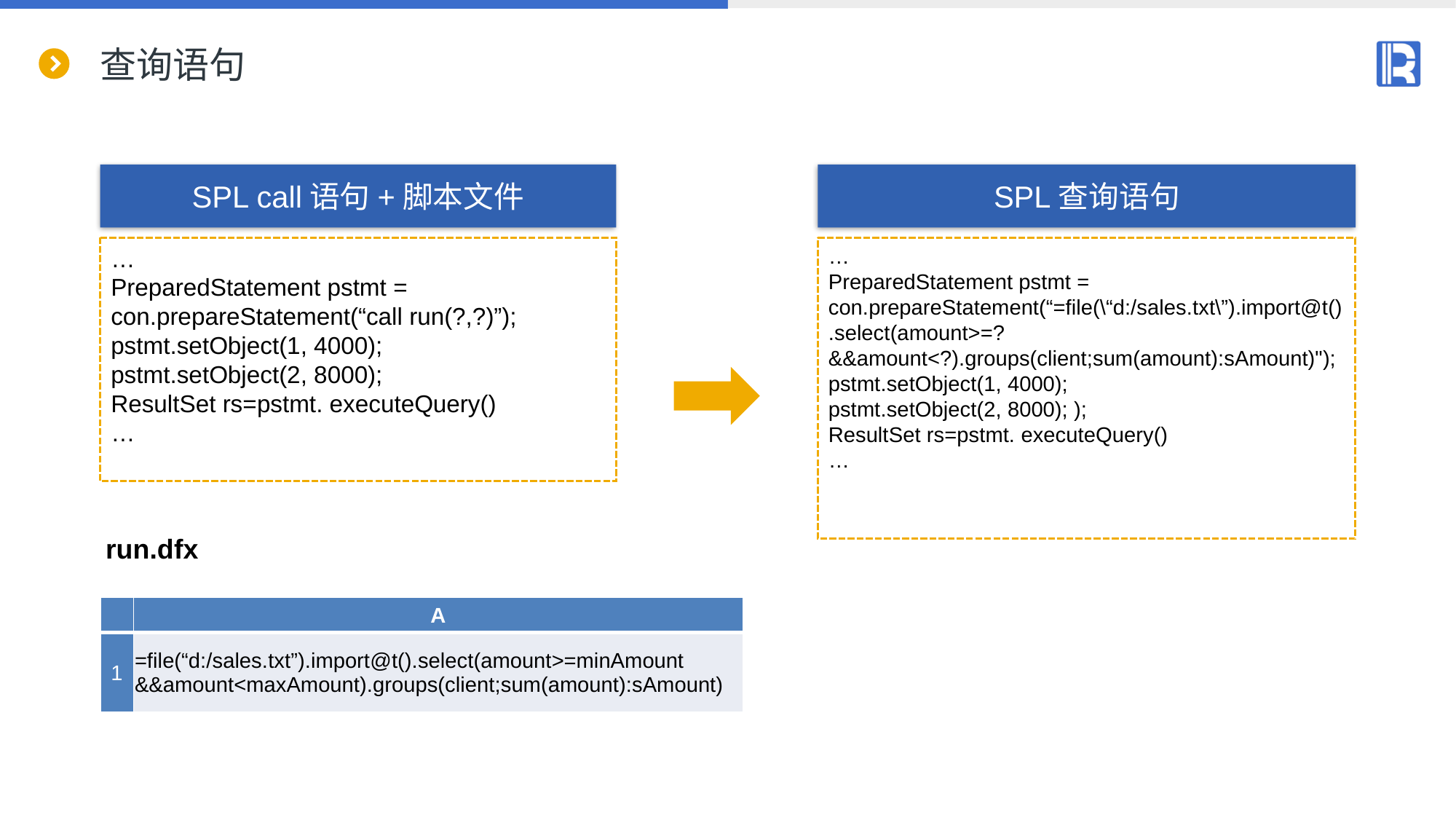

# 查询语句
SPL call语句+脚本文件
SPL查询语句
…
PreparedStatement pstmt = con.prepareStatement(“call run(?,?)”);
pstmt.setObject(1, 4000);
pstmt.setObject(2, 8000);
ResultSet rs=pstmt. executeQuery()
…
…
PreparedStatement pstmt = con.prepareStatement(“=file(\“d:/sales.txt\”).import@t().select(amount>=? &&amount<?).groups(client;sum(amount):sAmount)");
pstmt.setObject(1, 4000);
pstmt.setObject(2, 8000); );
ResultSet rs=pstmt. executeQuery()
…

run.dfx
|  | A |
| --- | --- |
| 1 | =file(“d:/sales.txt”).import@t().select(amount>=minAmount &&amount<maxAmount).groups(client;sum(amount):sAmount) |